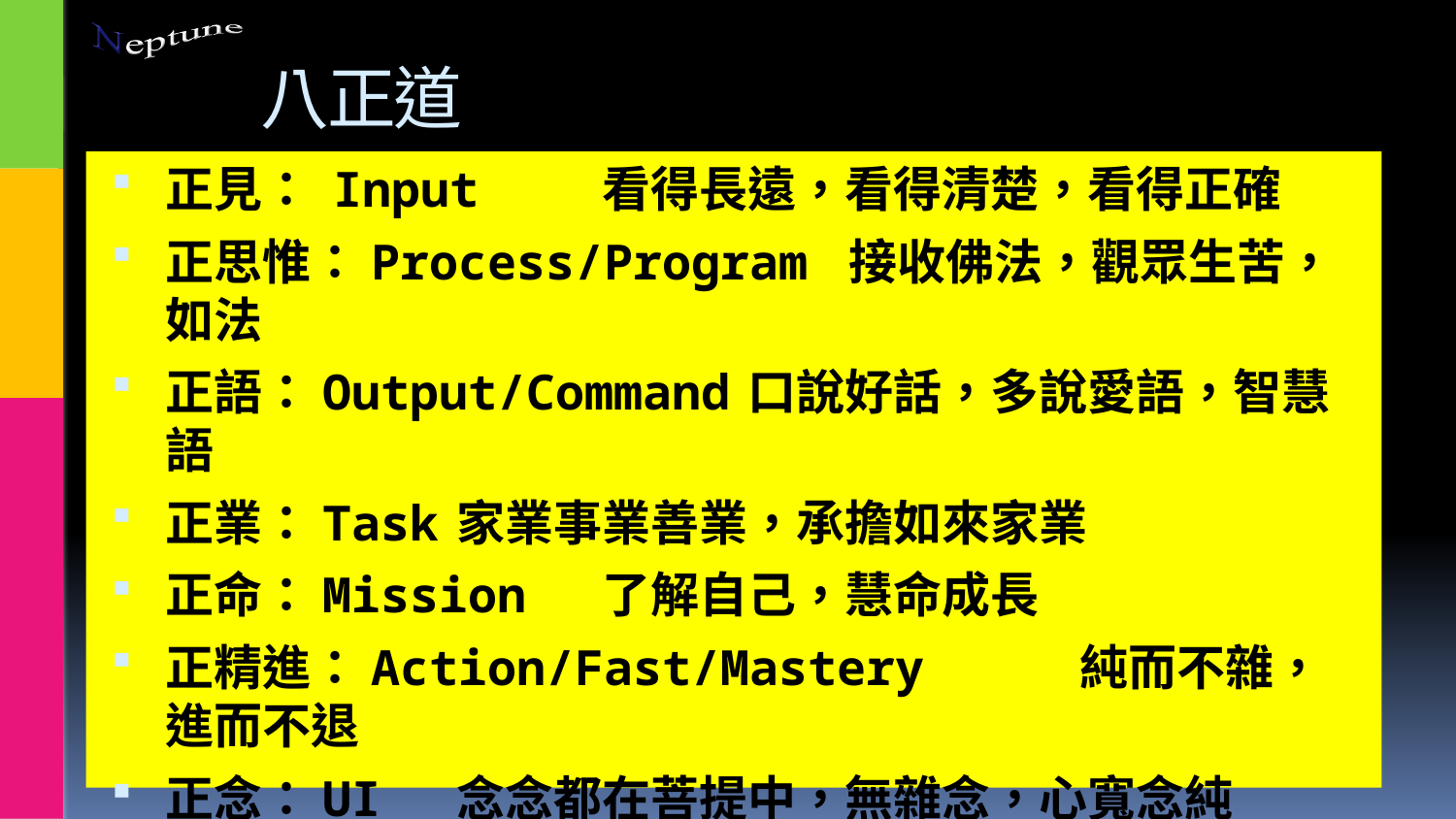

# 八正道
正見： Input	看得長遠，看得清楚，看得正確
正思惟：Process/Program 接收佛法，觀眾生苦，如法
正語：Output/Command	口說好話，多說愛語，智慧語
正業：Task	家業事業善業，承擔如來家業
正命：Mission	了解自己，慧命成長
正精進：Action/Fast/Mastery	 純而不雜，進而不退
正念：UI	念念都在菩提中，無雜念，心寬念純
正定：QA	制心一處，無事不辦，三昧